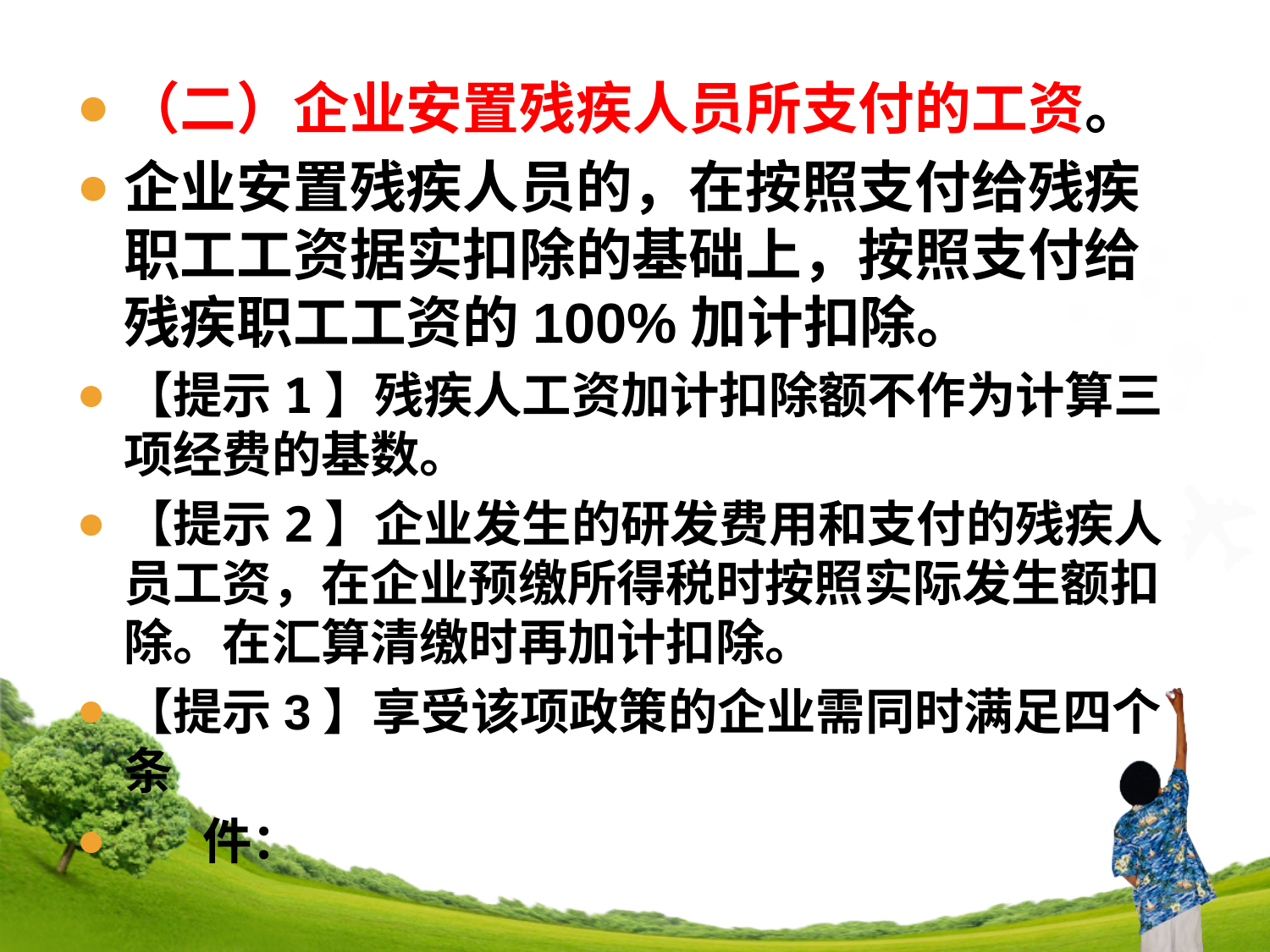

（二）企业安置残疾人员所支付的工资。
企业安置残疾人员的，在按照支付给残疾职工工资据实扣除的基础上，按照支付给残疾职工工资的100%加计扣除。
【提示1】残疾人工资加计扣除额不作为计算三项经费的基数。
【提示2】企业发生的研发费用和支付的残疾人员工资，在企业预缴所得税时按照实际发生额扣除。在汇算清缴时再加计扣除。
【提示3】享受该项政策的企业需同时满足四个条
      件：